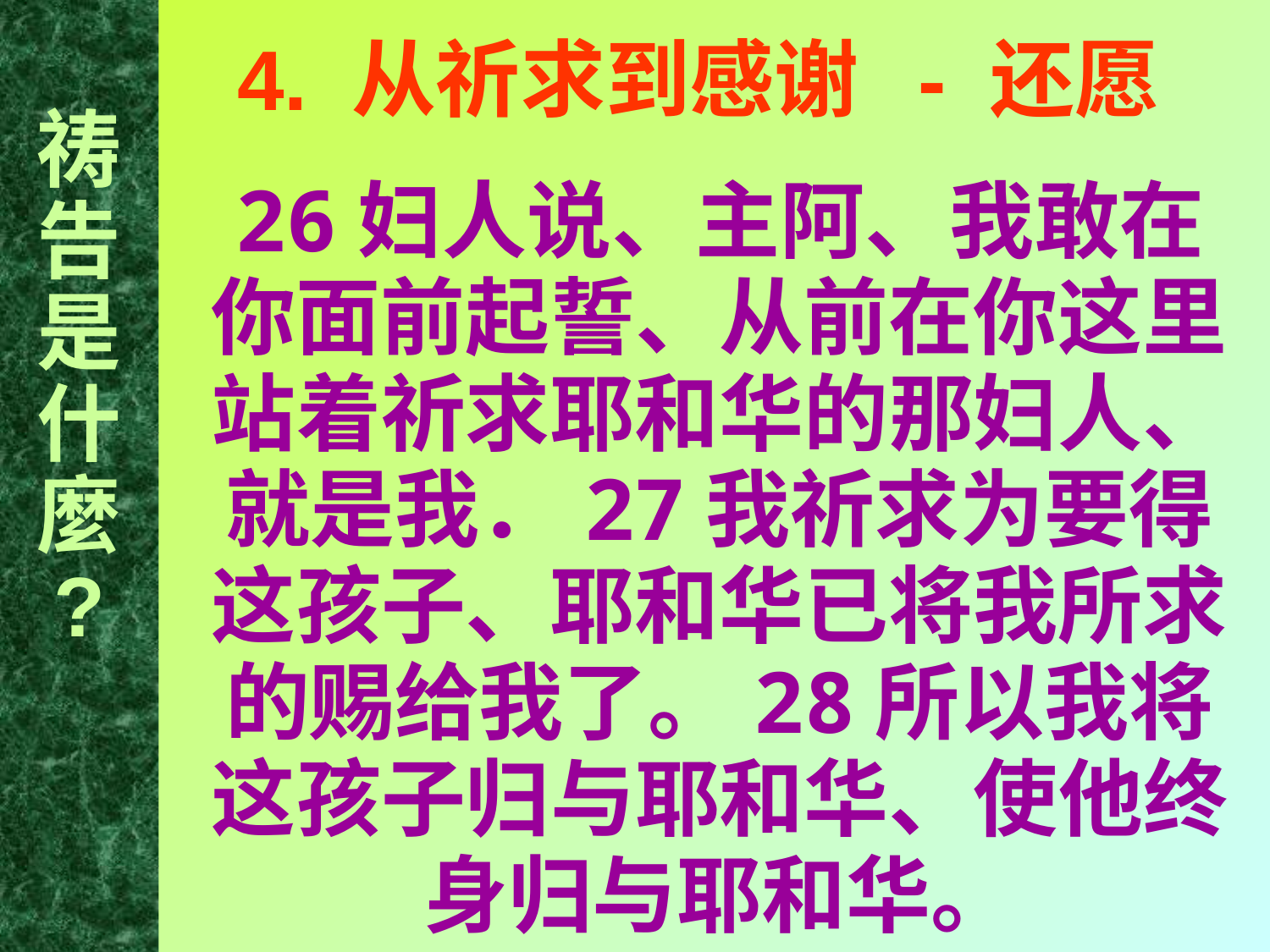

祷告是什麼
?

# 4. 从祈求到感谢  - 还愿
26妇人说、主阿、我敢在你面前起誓、从前在你这里站着祈求耶和华的那妇人、就是我．27我祈求为要得这孩子、耶和华已将我所求的赐给我了。28所以我将这孩子归与耶和华、使他终身归与耶和华。